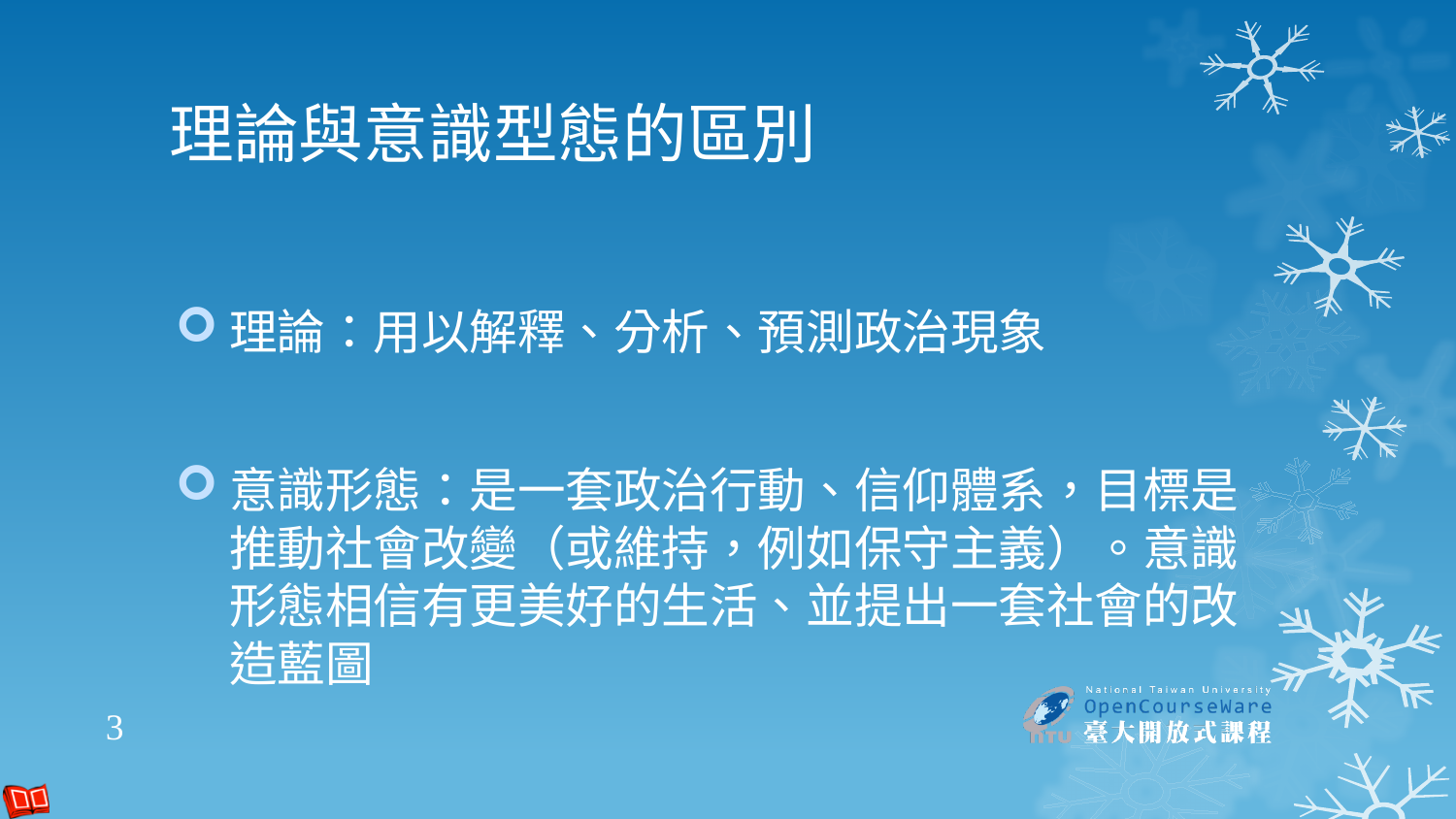

# 理論與意識型態的區別

理論：用以解釋、分析、預測政治現象

意識形態：是一套政治行動、信仰體系，目標是推動社會改變（或維持，例如保守主義）。意識形態相信有更美好的生活、並提出一套社會的改造藍圖

3